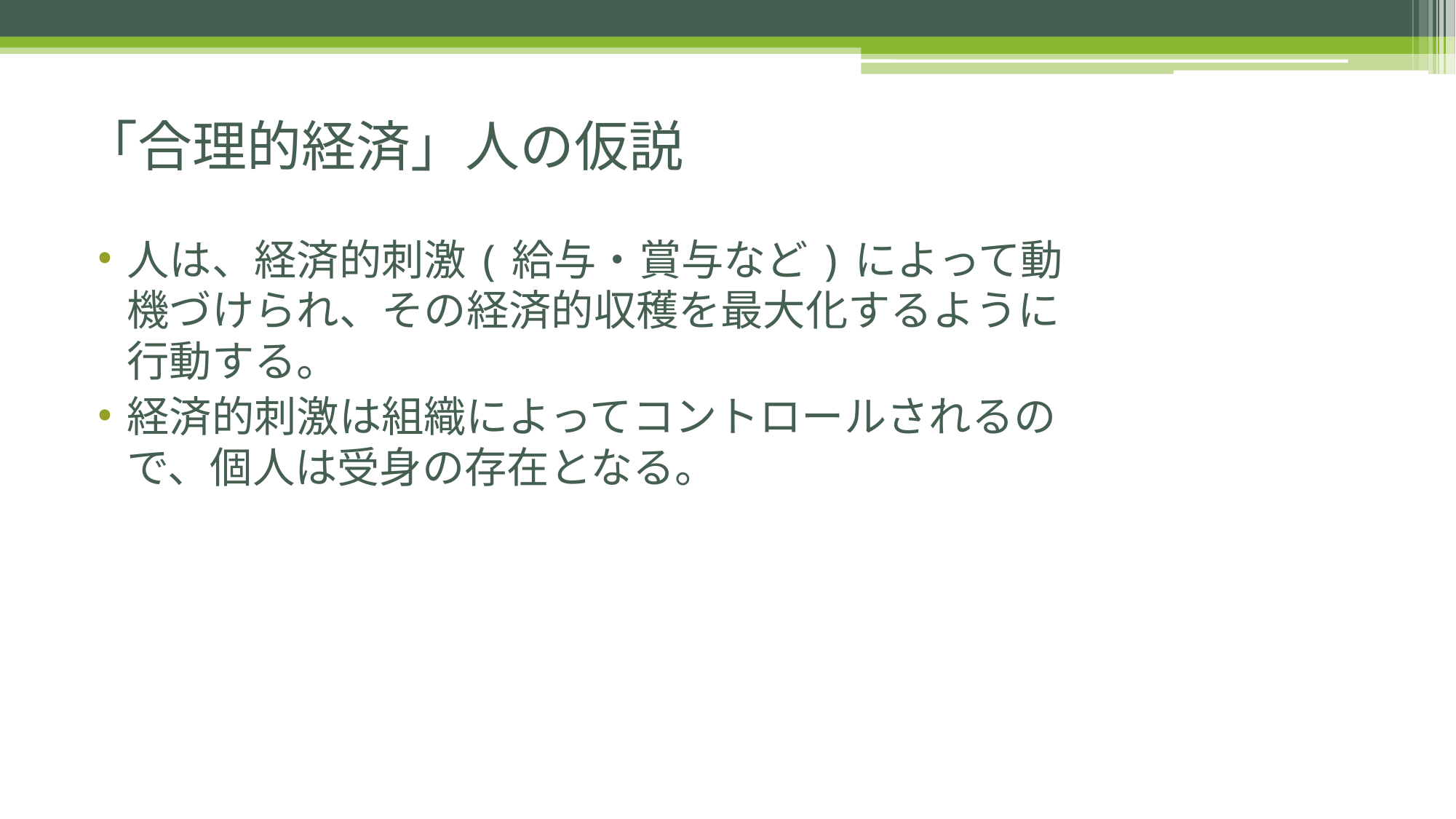

# 「合理的経済」人の仮説
人は、経済的刺激(給与・賞与など)によって動機づけられ、その経済的収穫を最大化するように行動する。
経済的刺激は組織によってコントロールされるので、個人は受身の存在となる。